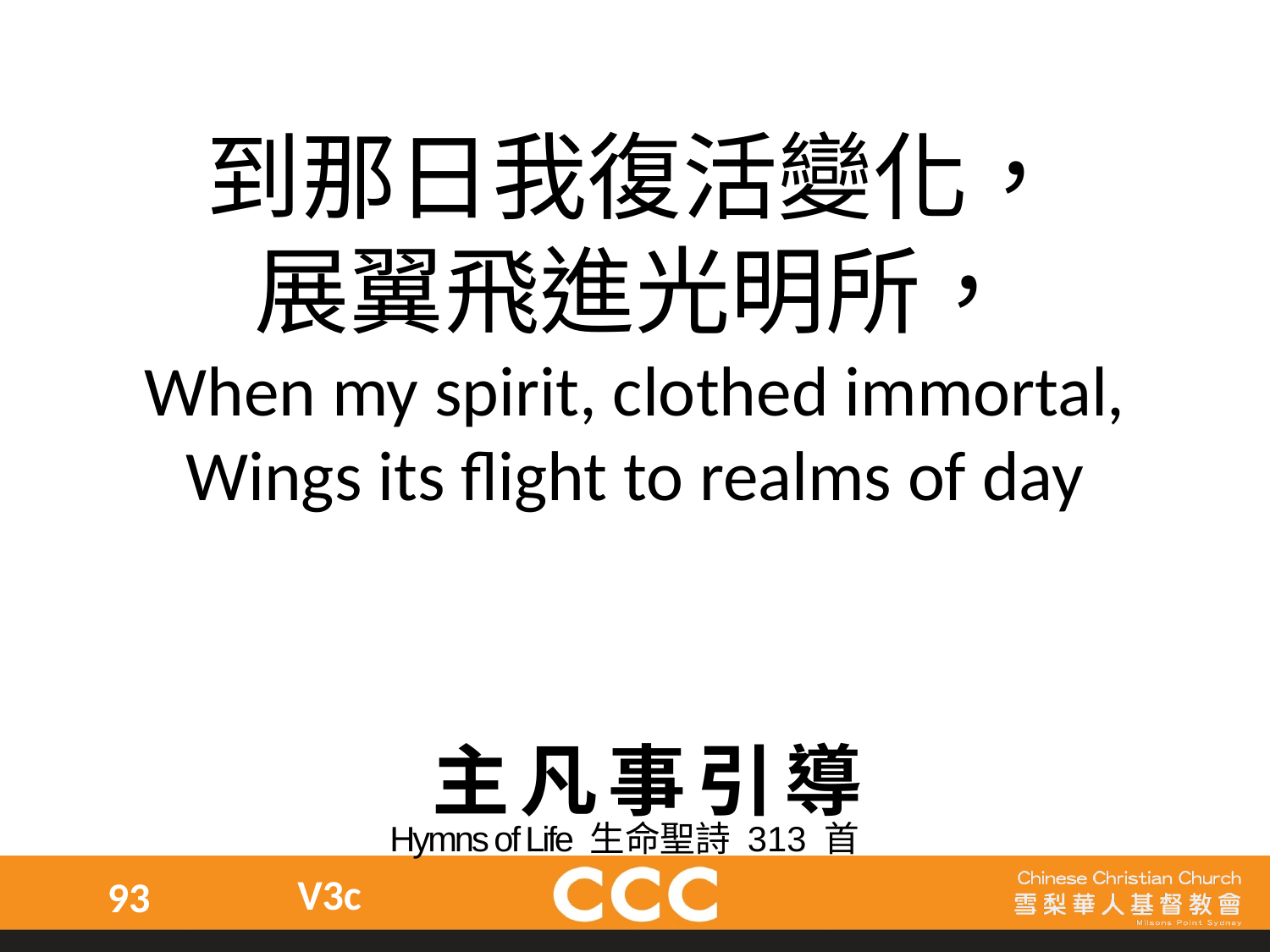

到那日我復活變化，
展翼飛進光明所，
When my spirit, clothed immortal,
Wings its flight to realms of day
主凡事引導
Hymns of Life 生命聖詩 313 首
V3c
93